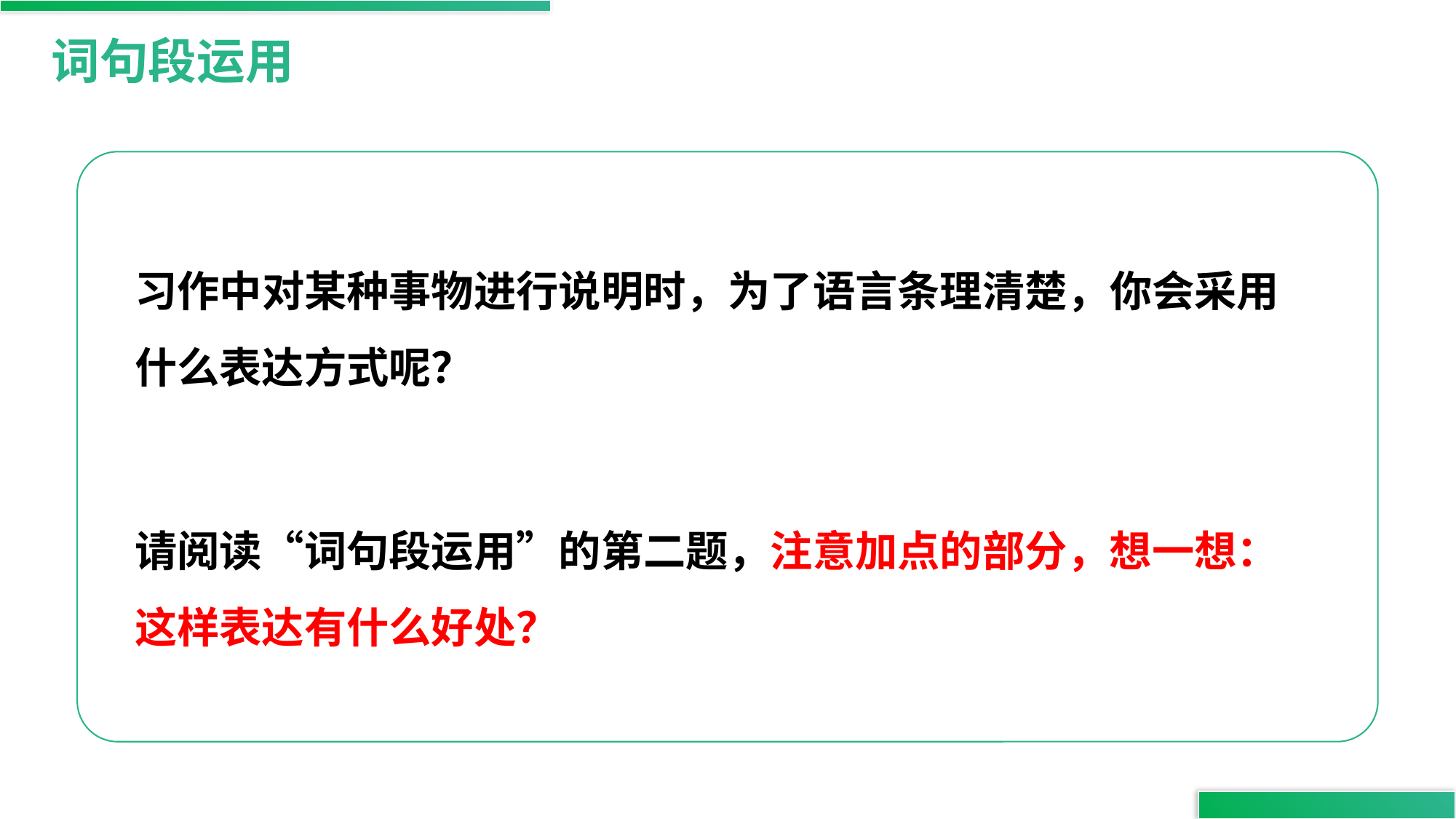

词句段运用
习作中对某种事物进行说明时，为了语言条理清楚，你会采用什么表达方式呢？

请阅读“词句段运用”的第二题，注意加点的部分，想一想：这样表达有什么好处？